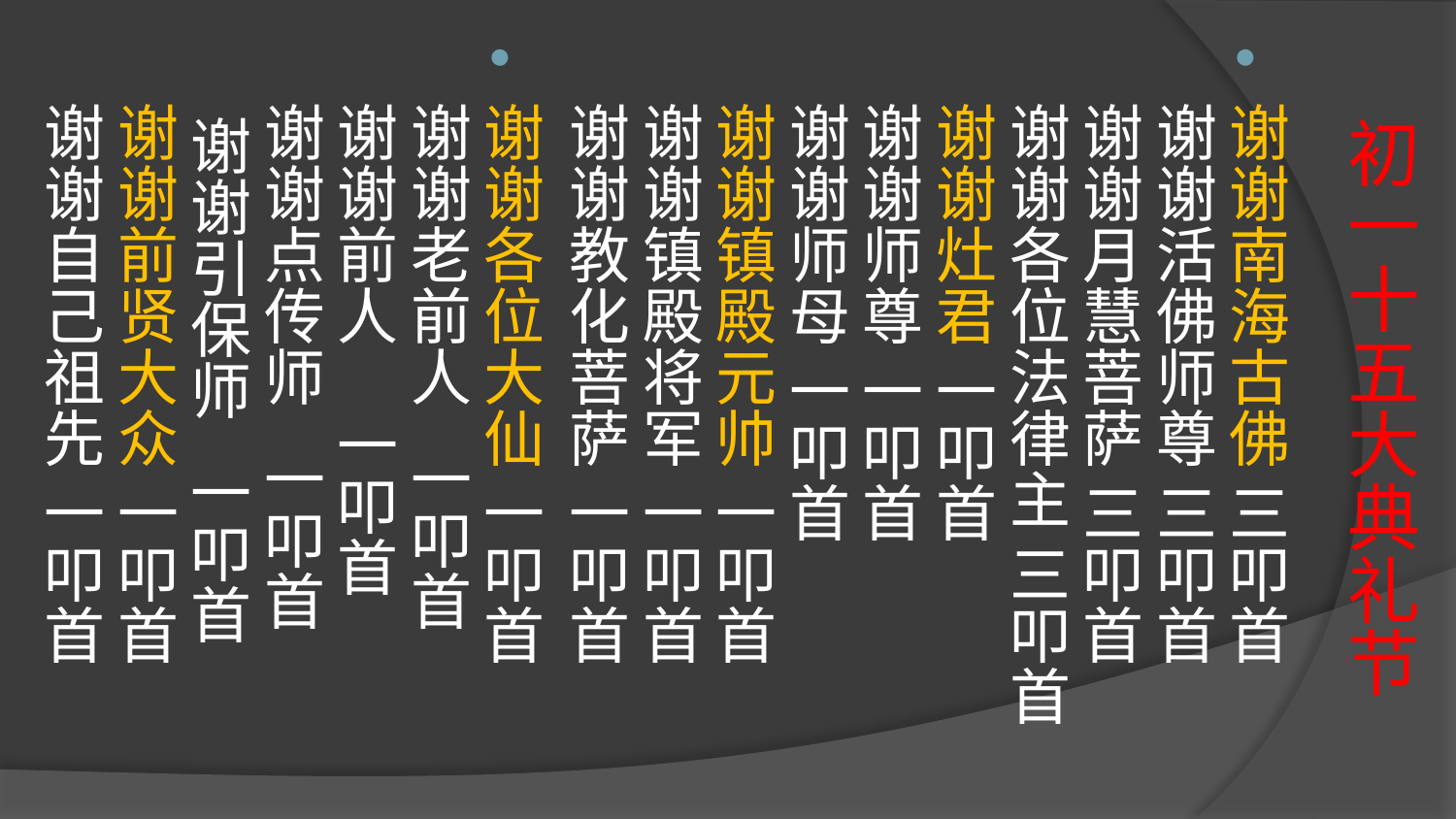

# 初一十五大典礼节
谢谢南海古佛 三叩首
谢谢活佛师尊 三叩首
谢谢月慧菩萨 三叩首
谢谢各位法律主 三叩首   
谢谢灶君 一叩首
谢谢师尊 一叩首
谢谢师母 一叩首
谢谢镇殿元帅 一叩首
谢谢镇殿将军 一叩首
谢谢教化菩萨 一叩首
谢谢各位大仙 一叩首
谢谢老前人   一叩首
谢谢前人     一叩首
谢谢点传师   一叩首            谢谢引保师   一叩首
谢谢前贤大众 一叩首
谢谢自己祖先 一叩首